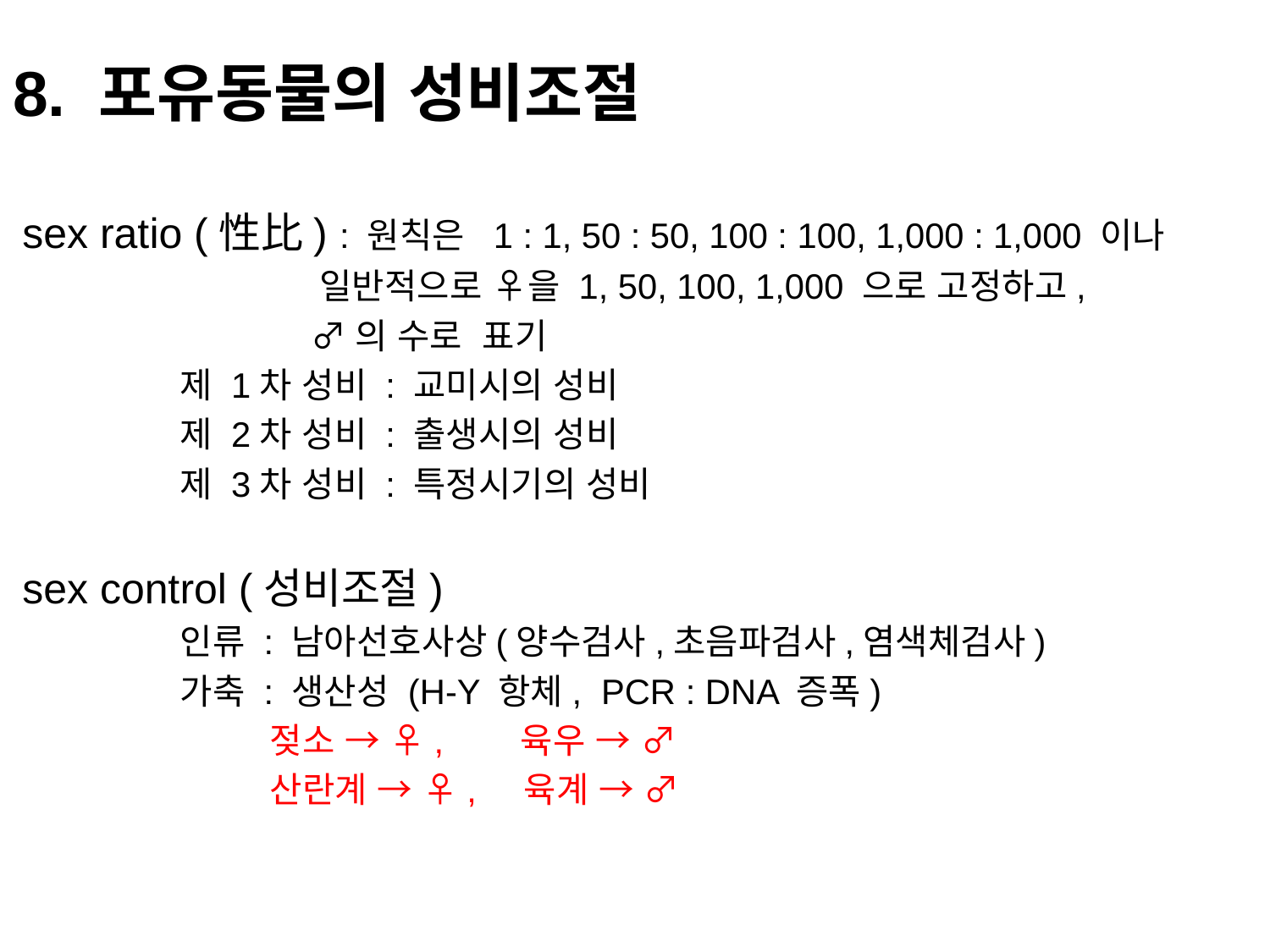

8. 포유동물의 성비조절

 sex ratio (性比) : 원칙은  1 : 1, 50 : 50, 100 : 100, 1,000 : 1,000 이나
                              일반적으로 ♀을 1, 50, 100, 1,000 으로 고정하고,
                              ♂의 수로  표기
                제 1차 성비 : 교미시의 성비
                제 2차 성비 : 출생시의 성비
                제 3차 성비 : 특정시기의 성비

 sex control (성비조절)
                인류 : 남아선호사상(양수검사,초음파검사,염색체검사)
                가축 : 생산성 (H-Y 항체,  PCR : DNA 증폭)
                         젖소 → ♀,       육우 → ♂
                         산란계 → ♀,    육계 → ♂